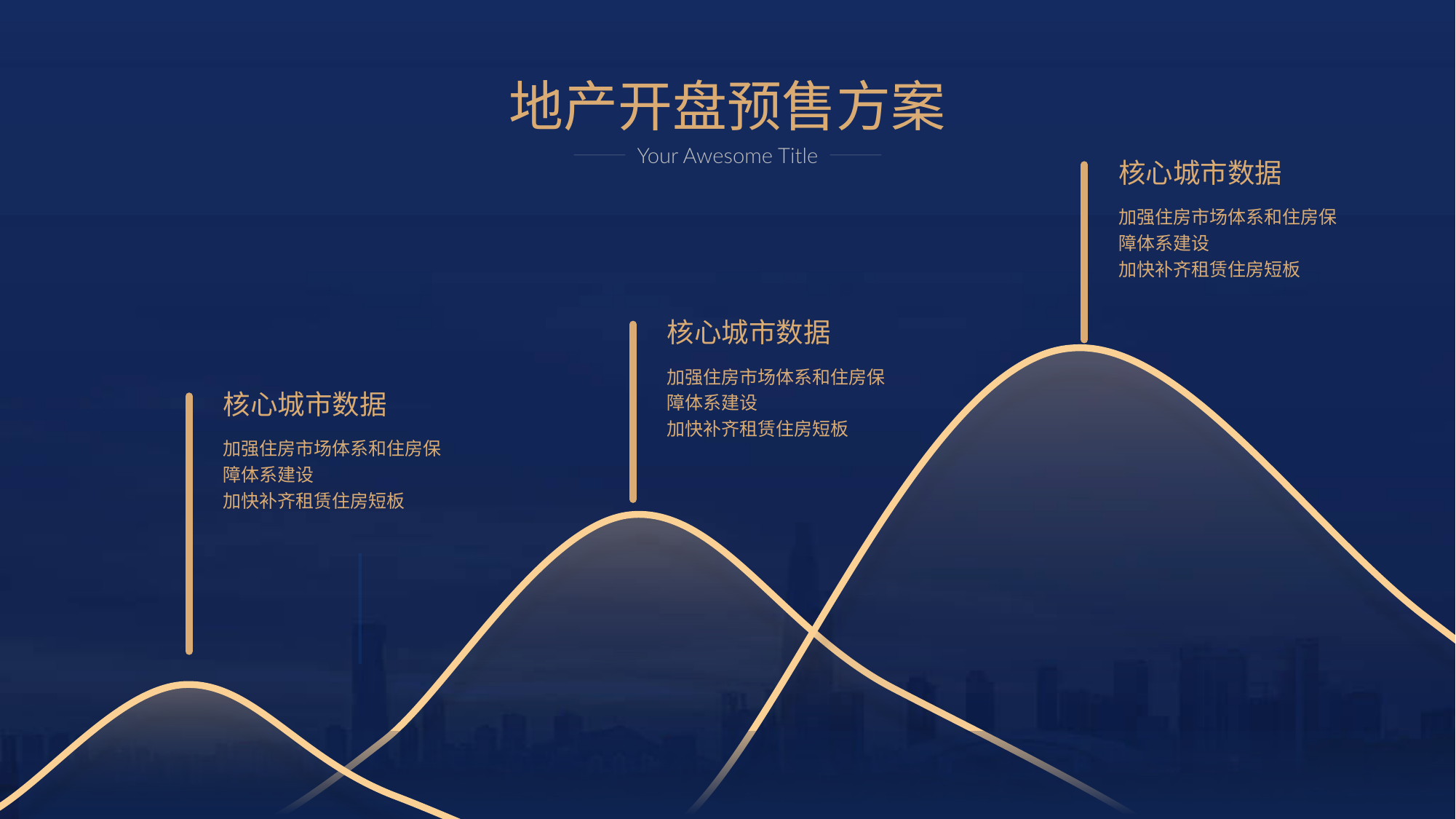

地产开盘预售方案
Your Awesome Title
核心城市数据
加强住房市场体系和住房保障体系建设
加快补齐租赁住房短板
核心城市数据

加强住房市场体系和住房保障体系建设
加快补齐租赁住房短板
核心城市数据
加强住房市场体系和住房保障体系建设
加快补齐租赁住房短板